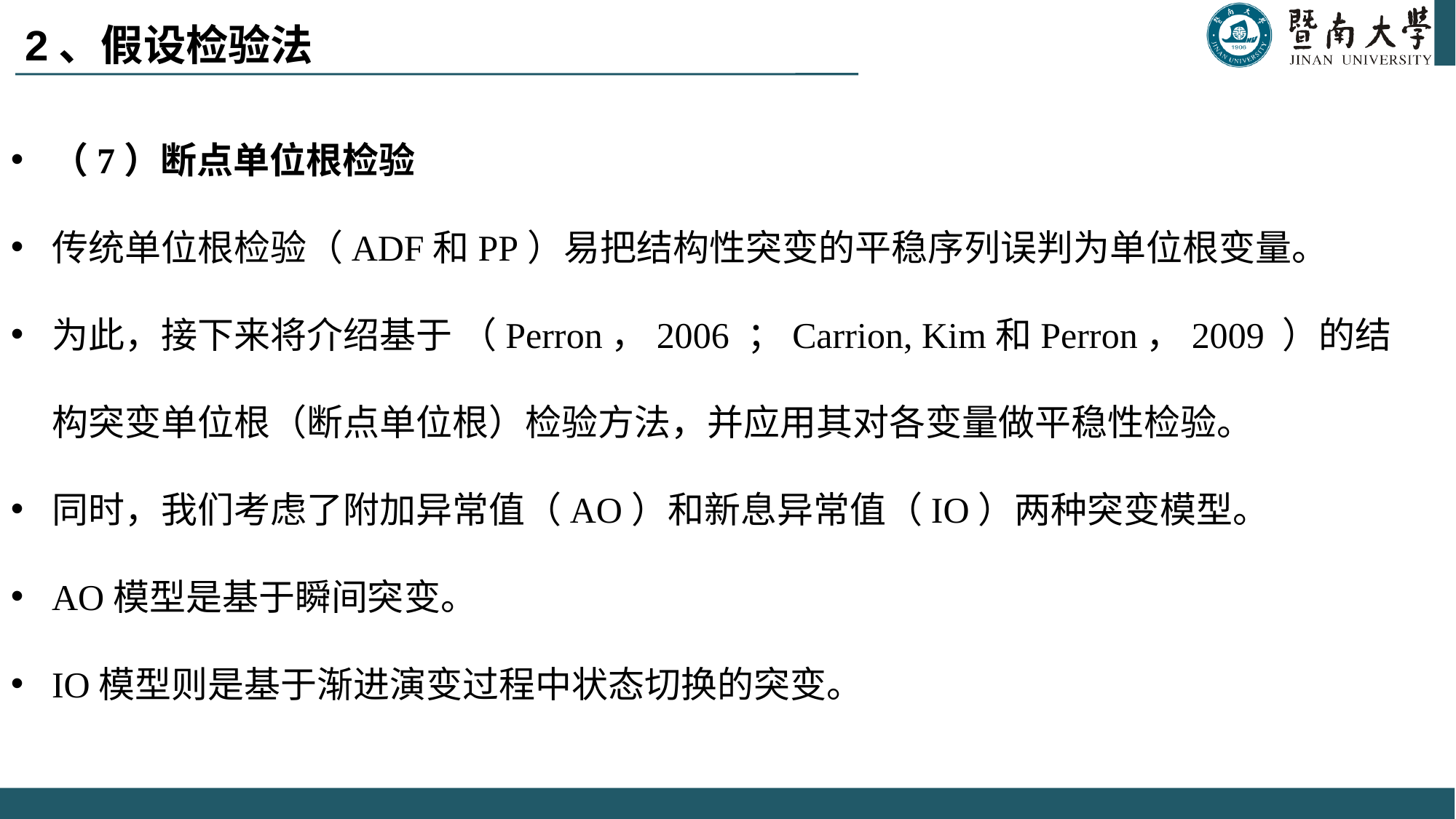

# 2、假设检验法
（7）断点单位根检验
传统单位根检验（ADF和PP）易把结构性突变的平稳序列误判为单位根变量。
为此，接下来将介绍基于 （Perron，2006 ；Carrion, Kim和Perron，2009 ）的结构突变单位根（断点单位根）检验方法，并应用其对各变量做平稳性检验。
同时，我们考虑了附加异常值（AO）和新息异常值（IO）两种突变模型。
AO模型是基于瞬间突变。
IO模型则是基于渐进演变过程中状态切换的突变。